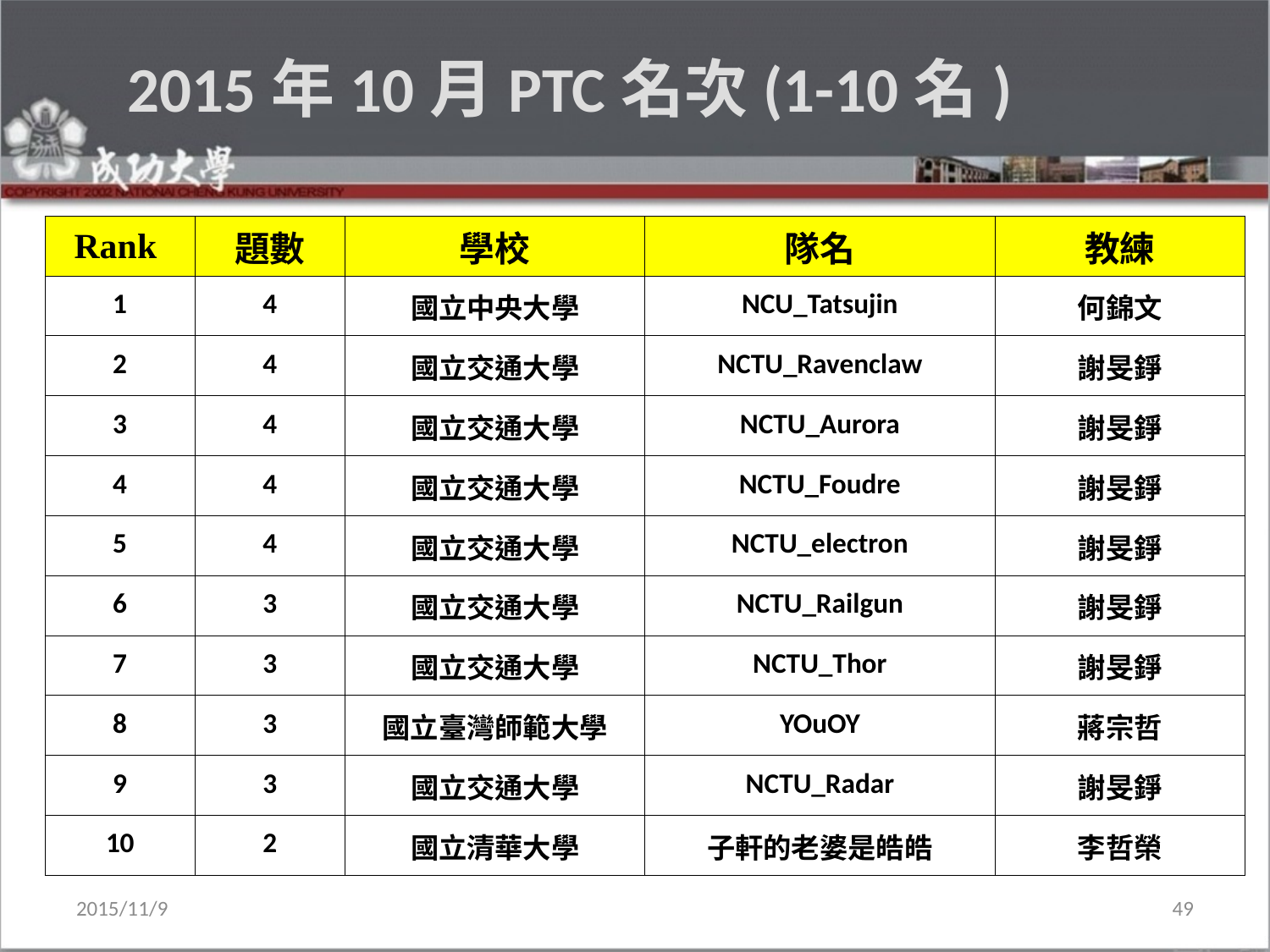

# 2015年10月PTC名次(1-10名)
| Rank | 題數 | 學校 | 隊名 | 教練 |
| --- | --- | --- | --- | --- |
| 1 | 4 | 國立中央大學 | NCU\_Tatsujin | 何錦文 |
| 2 | 4 | 國立交通大學 | NCTU\_Ravenclaw | 謝旻錚 |
| 3 | 4 | 國立交通大學 | NCTU\_Aurora | 謝旻錚 |
| 4 | 4 | 國立交通大學 | NCTU\_Foudre | 謝旻錚 |
| 5 | 4 | 國立交通大學 | NCTU\_electron | 謝旻錚 |
| 6 | 3 | 國立交通大學 | NCTU\_Railgun | 謝旻錚 |
| 7 | 3 | 國立交通大學 | NCTU\_Thor | 謝旻錚 |
| 8 | 3 | 國立臺灣師範大學 | YOuOY | 蔣宗哲 |
| 9 | 3 | 國立交通大學 | NCTU\_Radar | 謝旻錚 |
| 10 | 2 | 國立清華大學 | 子軒的老婆是皓皓 | 李哲榮 |
2015/11/9
49